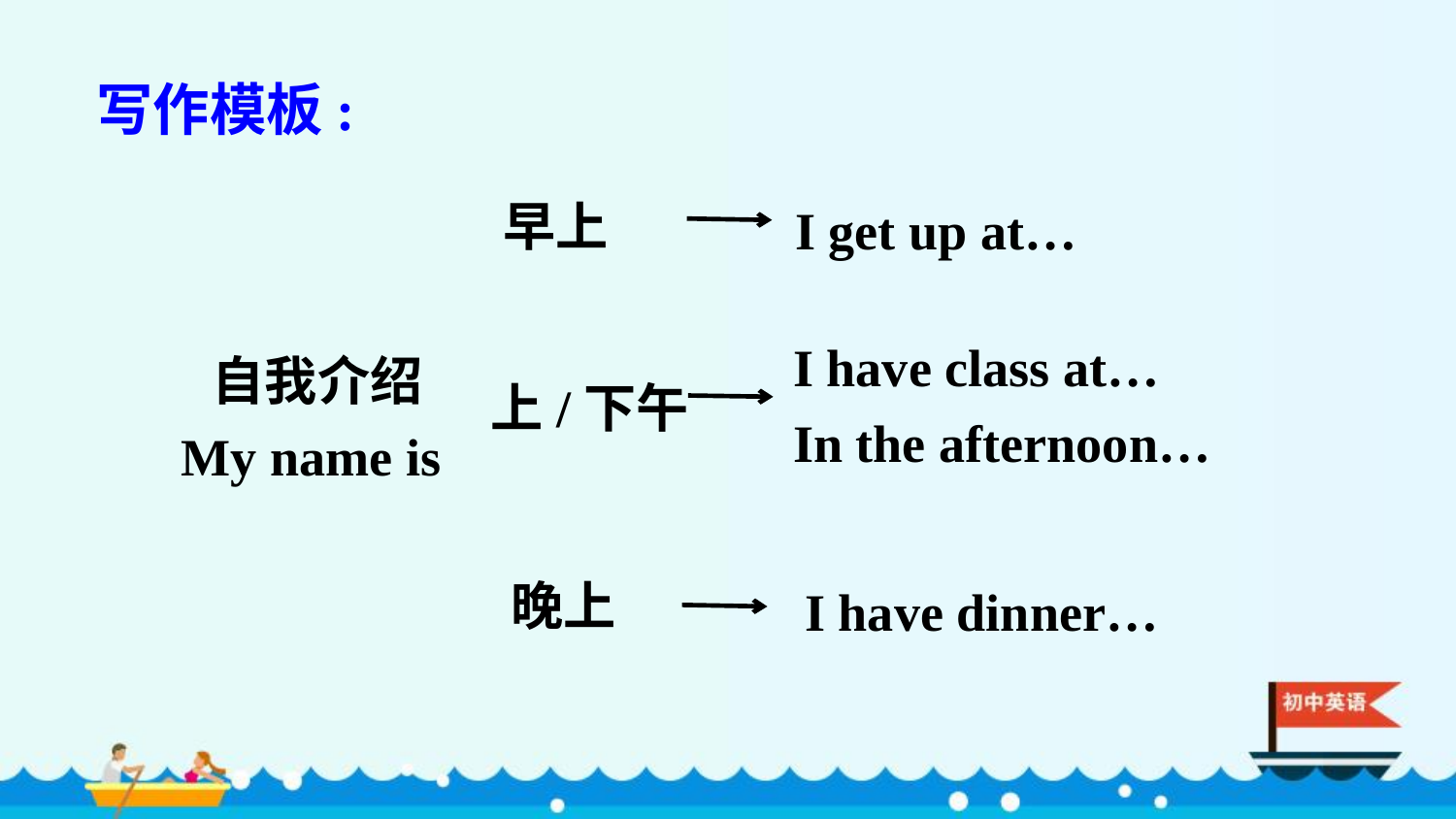

写作模板:
早上
I get up at…

I have class at…
In the afternoon…
自我介绍
My name is
上/下午
晚上
I have dinner…